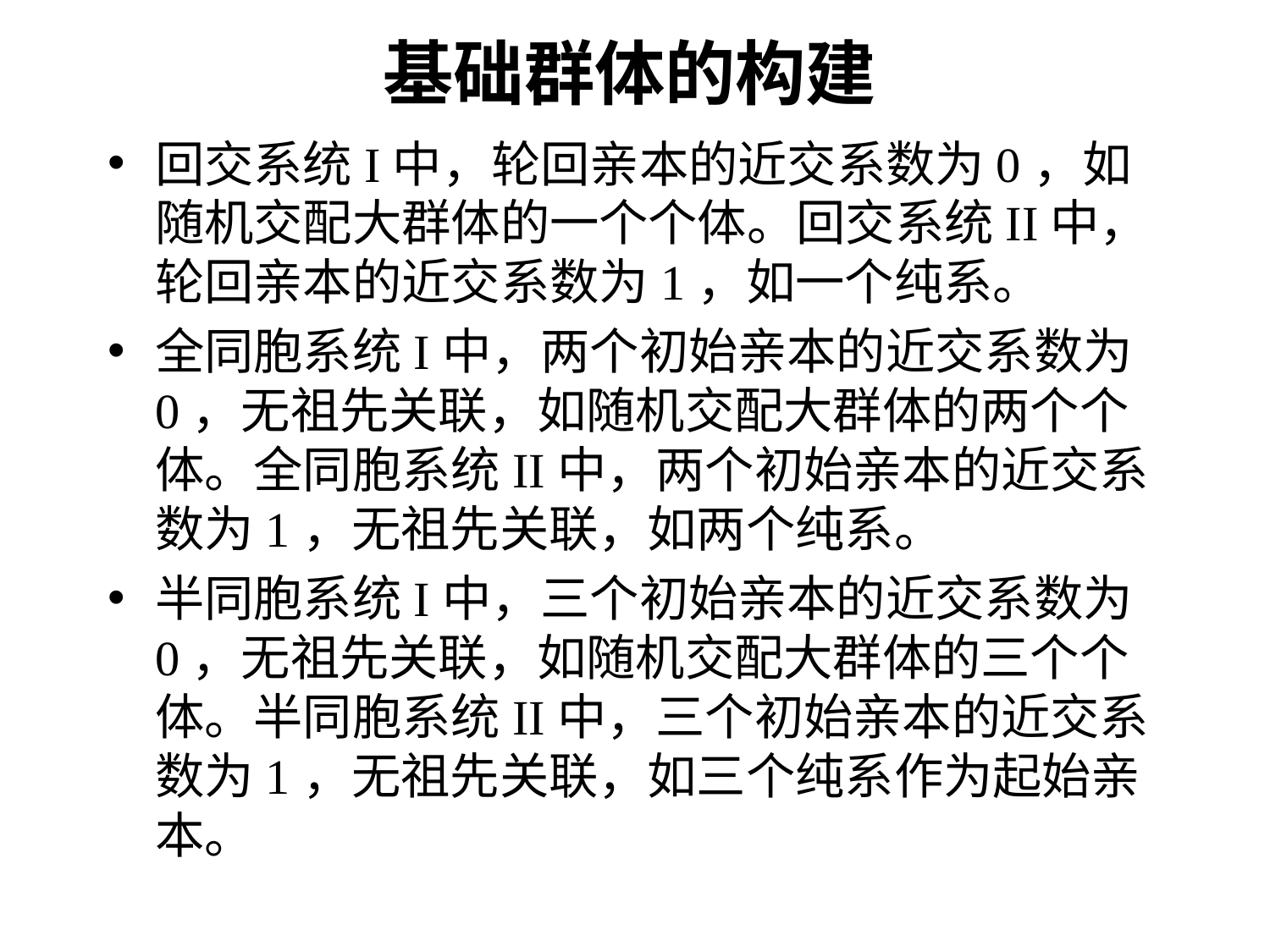

# 基础群体的构建
回交系统I中，轮回亲本的近交系数为0，如随机交配大群体的一个个体。回交系统II中，轮回亲本的近交系数为1，如一个纯系。
全同胞系统I中，两个初始亲本的近交系数为0，无祖先关联，如随机交配大群体的两个个体。全同胞系统II中，两个初始亲本的近交系数为1，无祖先关联，如两个纯系。
半同胞系统I中，三个初始亲本的近交系数为0，无祖先关联，如随机交配大群体的三个个体。半同胞系统II中，三个初始亲本的近交系数为1，无祖先关联，如三个纯系作为起始亲本。